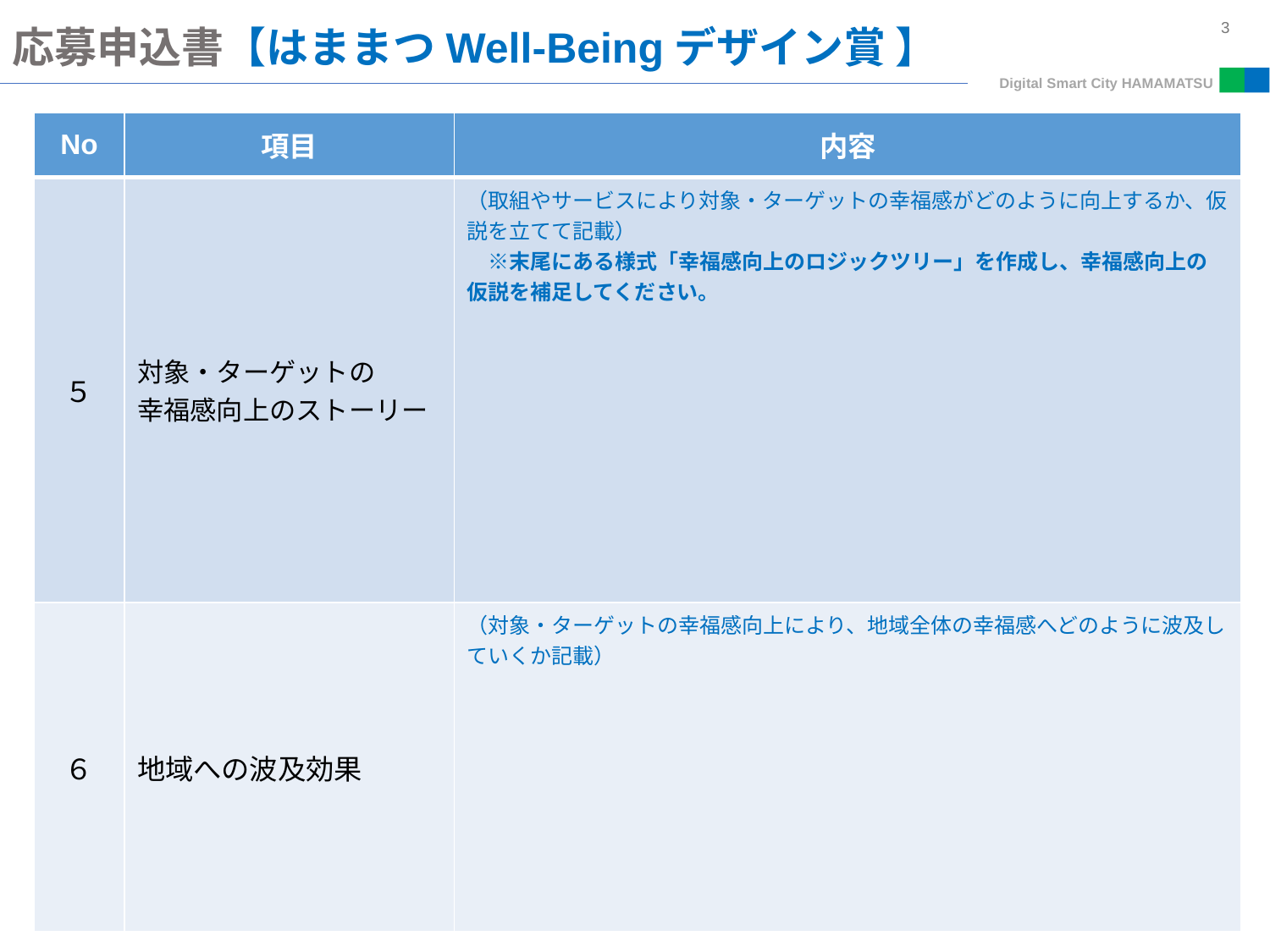

応募申込書【はままつWell-Beingデザイン賞 】
| No | 項目 | 内容 |
| --- | --- | --- |
| ５ | 対象・ターゲットの 幸福感向上のストーリー | （取組やサービスにより対象・ターゲットの幸福感がどのように向上するか、仮説を立てて記載） 　※末尾にある様式「幸福感向上のロジックツリー」を作成し、幸福感向上の仮説を補足してください。 |
| ６ | 地域への波及効果 | （対象・ターゲットの幸福感向上により、地域全体の幸福感へどのように波及していくか記載） |